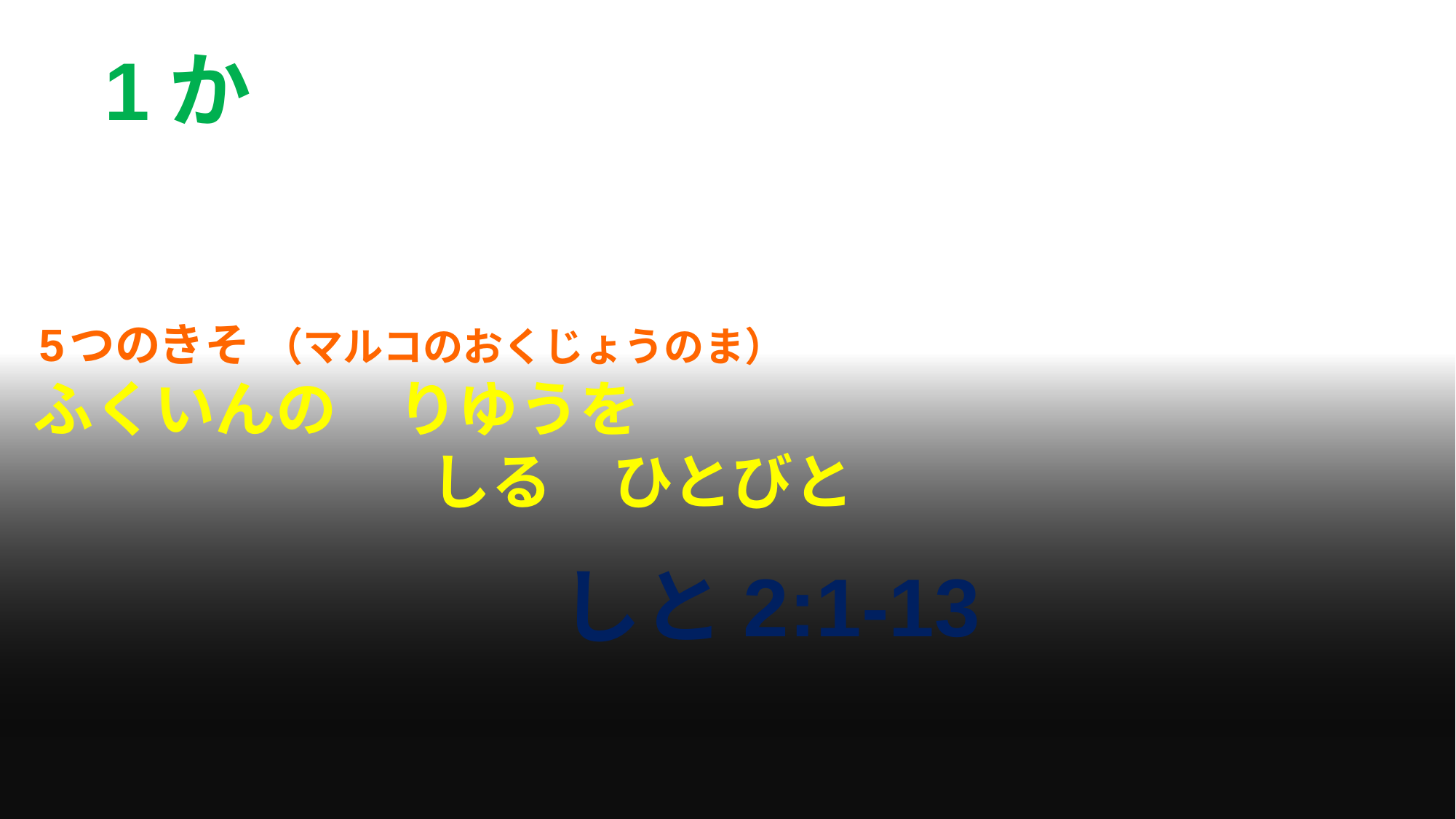

1か
# 5つのきそ （マルコのおくじょうのま） ふくいんの　りゆうを　 　　　　　　　しる　ひとびと
しと2:1-13